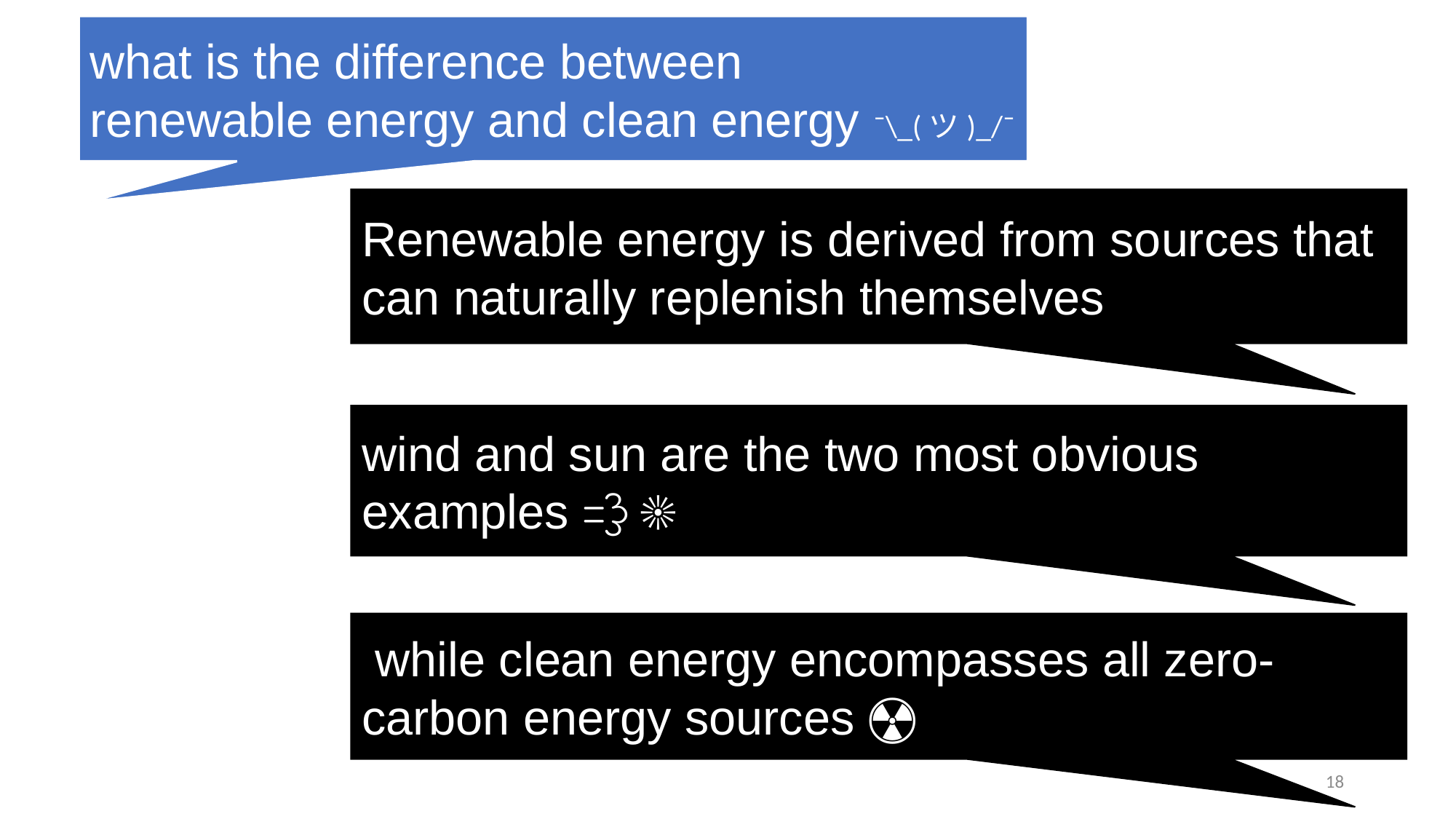

what is the difference between
renewable energy and clean energy ¯\_(ツ)_/¯
# Warm-up
Renewable energy is derived from sources that can naturally replenish themselves
wind and sun are the two most obvious examples 💨 ☀️
 while clean energy encompasses all zero-carbon energy sources ☢️
18